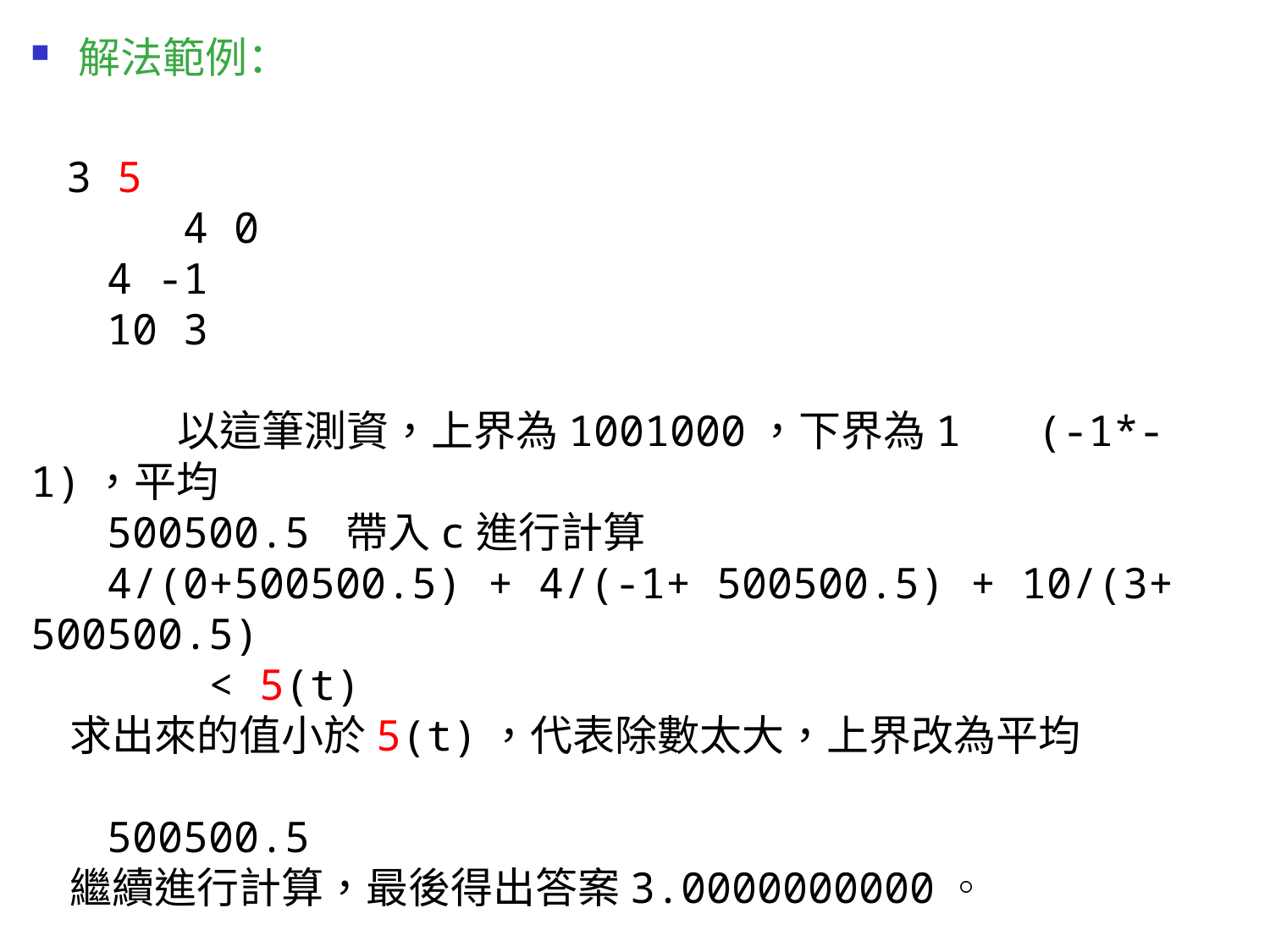

解法範例：

   3 5
 	 4 0
   4 -1
   10 3

	 以這筆測資，上界為1001000，下界為1   (-1*-1)，平均
   500500.5 帶入c進行計算
   4/(0+500500.5) + 4/(-1+ 500500.5) + 10/(3+ 500500.5)
       < 5(t)
   求出來的值小於5(t)，代表除數太大，上界改為平均
   500500.5
   繼續進行計算，最後得出答案3.0000000000。